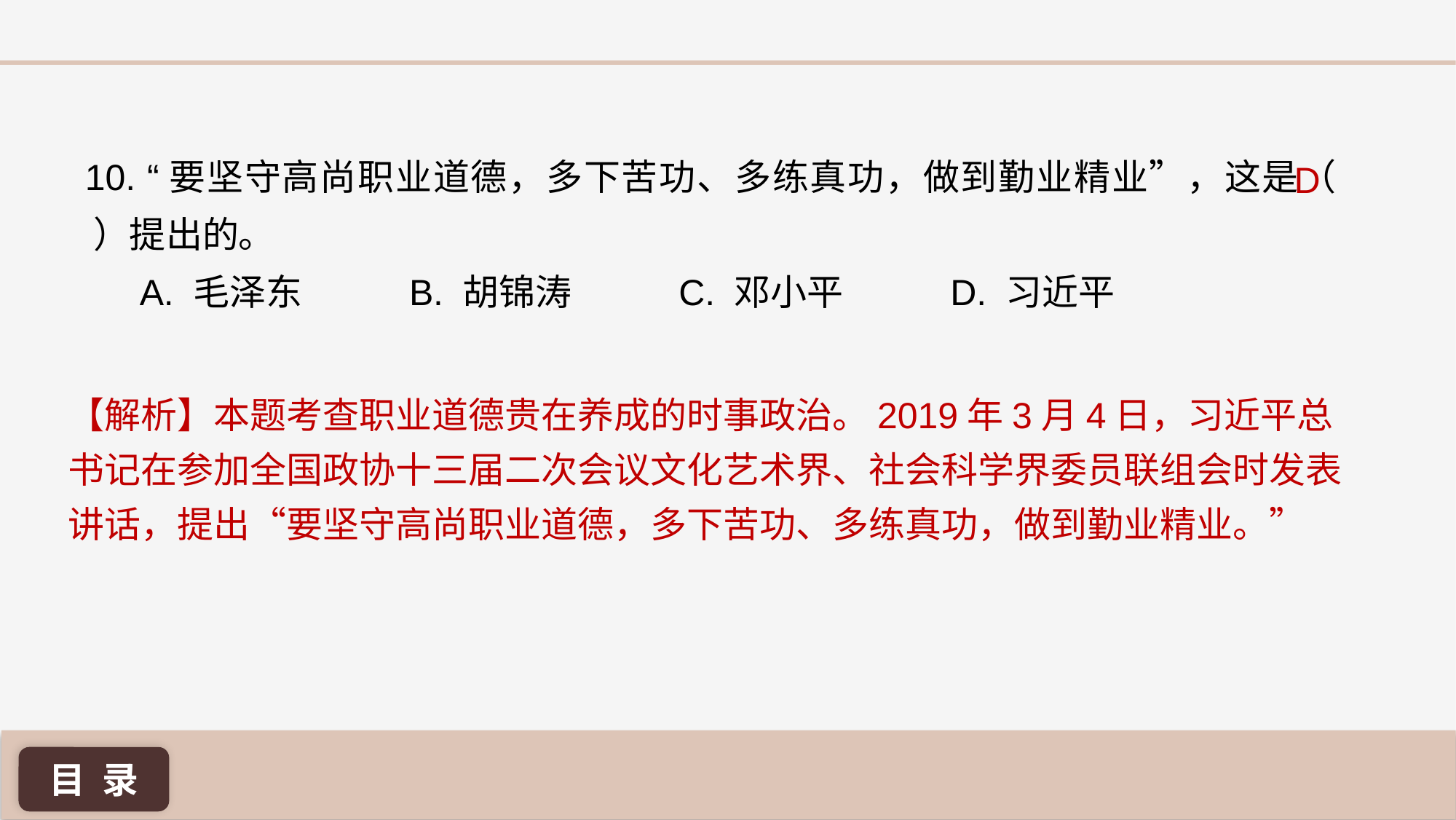

10. “要坚守高尚职业道德，多下苦功、多练真功，做到勤业精业”，这是（       ）提出的。
A. 毛泽东            B. 胡锦涛            C. 邓小平            D. 习近平
D
【解析】本题考查职业道德贵在养成的时事政治。2019年3月4日，习近平总书记在参加全国政协十三届二次会议文化艺术界、社会科学界委员联组会时发表讲话，提出“要坚守高尚职业道德，多下苦功、多练真功，做到勤业精业。”